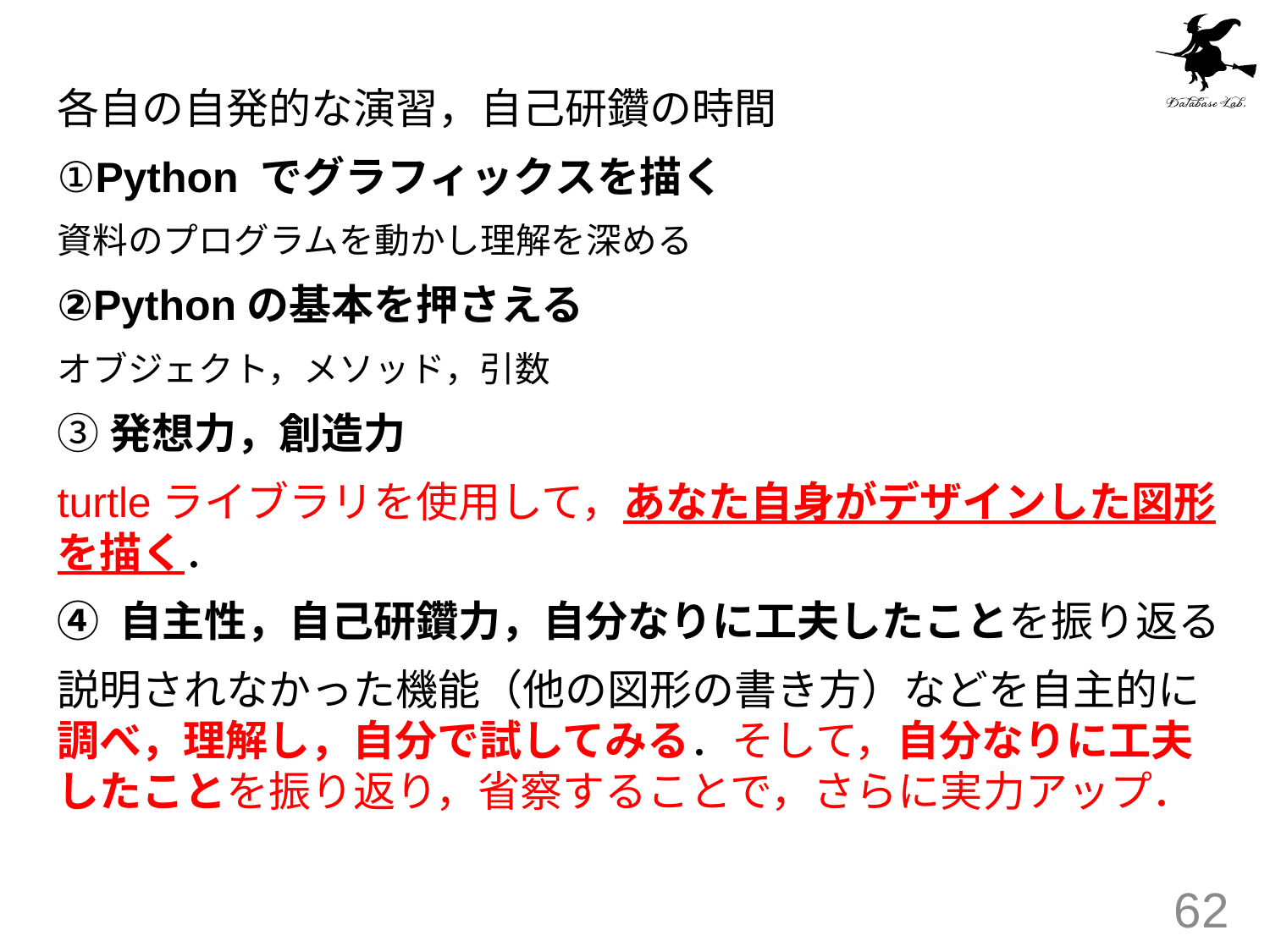

各自の自発的な演習，自己研鑽の時間
①Python でグラフィックスを描く
資料のプログラムを動かし理解を深める
②Pythonの基本を押さえる
オブジェクト，メソッド，引数
③発想力，創造力
turtleライブラリを使用して，あなた自身がデザインした図形を描く．
④ 自主性，自己研鑽力，自分なりに工夫したことを振り返る
説明されなかった機能（他の図形の書き方）などを自主的に調べ，理解し，自分で試してみる．そして，自分なりに工夫したことを振り返り，省察することで，さらに実力アップ．

62